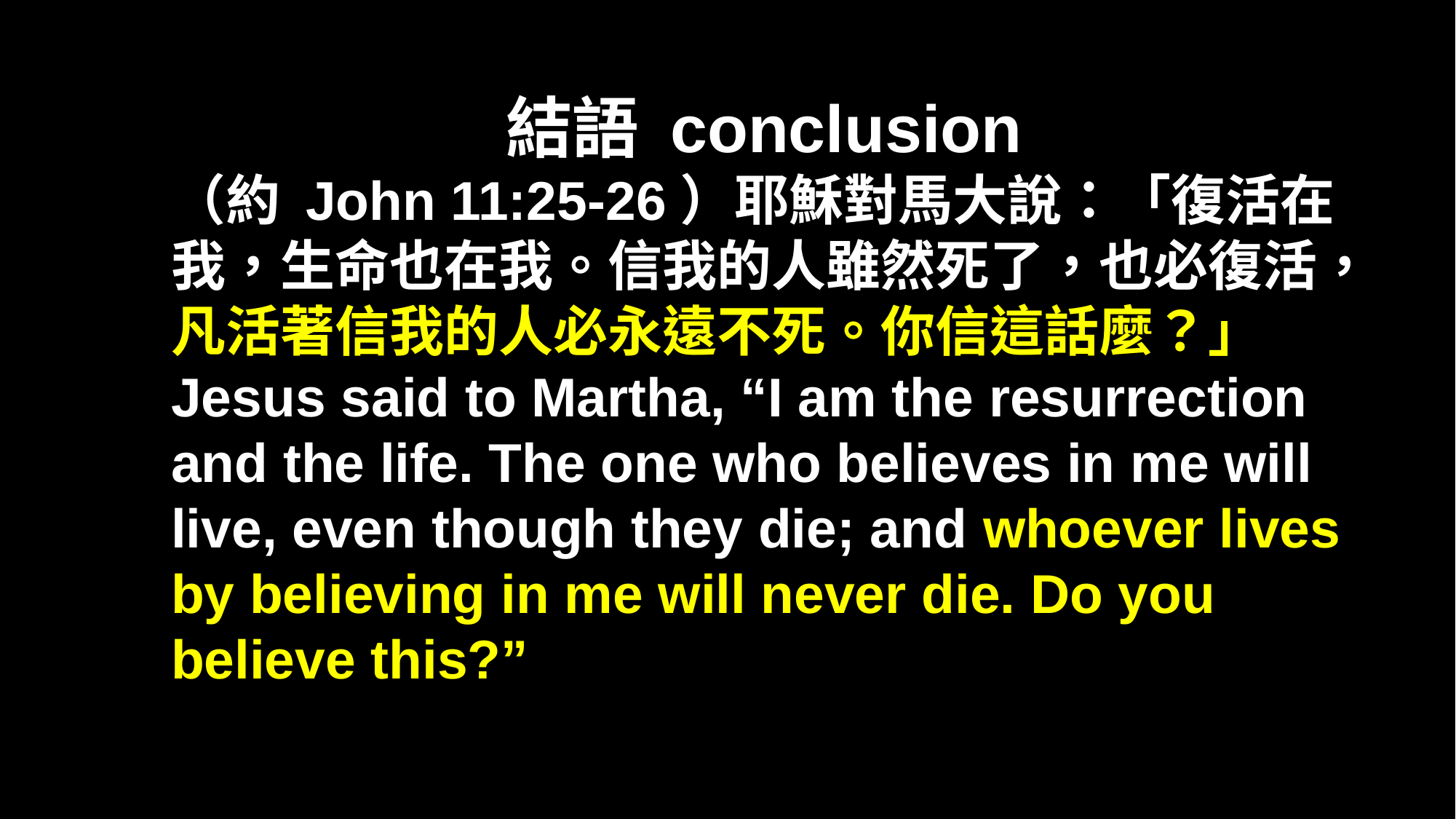

結語 conclusion
（約 John 11:25-26）耶穌對馬大說：「復活在我，生命也在我。信我的人雖然死了，也必復活，凡活著信我的人必永遠不死。你信這話麼？」
Jesus said to Martha, “I am the resurrection and the life. The one who believes in me will live, even though they die; and whoever lives by believing in me will never die. Do you believe this?”